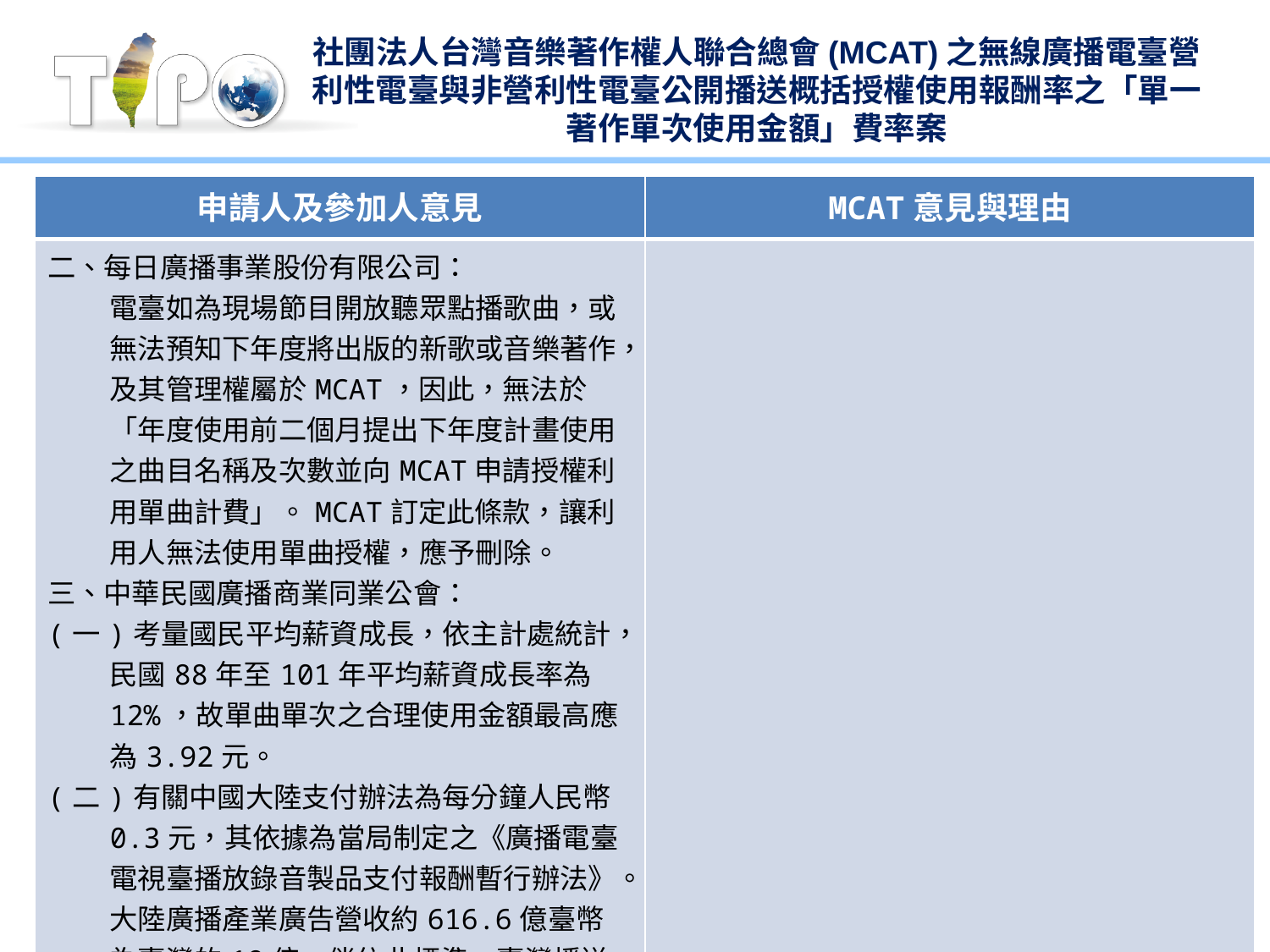

# 社團法人台灣音樂著作權人聯合總會(MCAT)之無線廣播電臺營利性電臺與非營利性電臺公開播送概括授權使用報酬率之「單一著作單次使用金額」費率案
| 申請人及參加人意見 | MCAT意見與理由 |
| --- | --- |
| 二、每日廣播事業股份有限公司： 電臺如為現場節目開放聽眾點播歌曲，或無法預知下年度將出版的新歌或音樂著作，及其管理權屬於MCAT，因此，無法於「年度使用前二個月提出下年度計畫使用之曲目名稱及次數並向MCAT申請授權利用單曲計費」。MCAT訂定此條款，讓利用人無法使用單曲授權，應予刪除。 三、中華民國廣播商業同業公會： (一)考量國民平均薪資成長，依主計處統計，民國88年至101年平均薪資成長率為12%，故單曲單次之合理使用金額最高應為3.92元。 (二)有關中國大陸支付辦法為每分鐘人民幣0.3元，其依據為當局制定之《廣播電臺電視臺播放錄音製品支付報酬暫行辦法》。大陸廣播產業廣告營收約616.6億臺幣為臺灣的19倍，倘依此標準，臺灣播送單曲付費金額最高應為每分鐘0.079元。 |  |
4